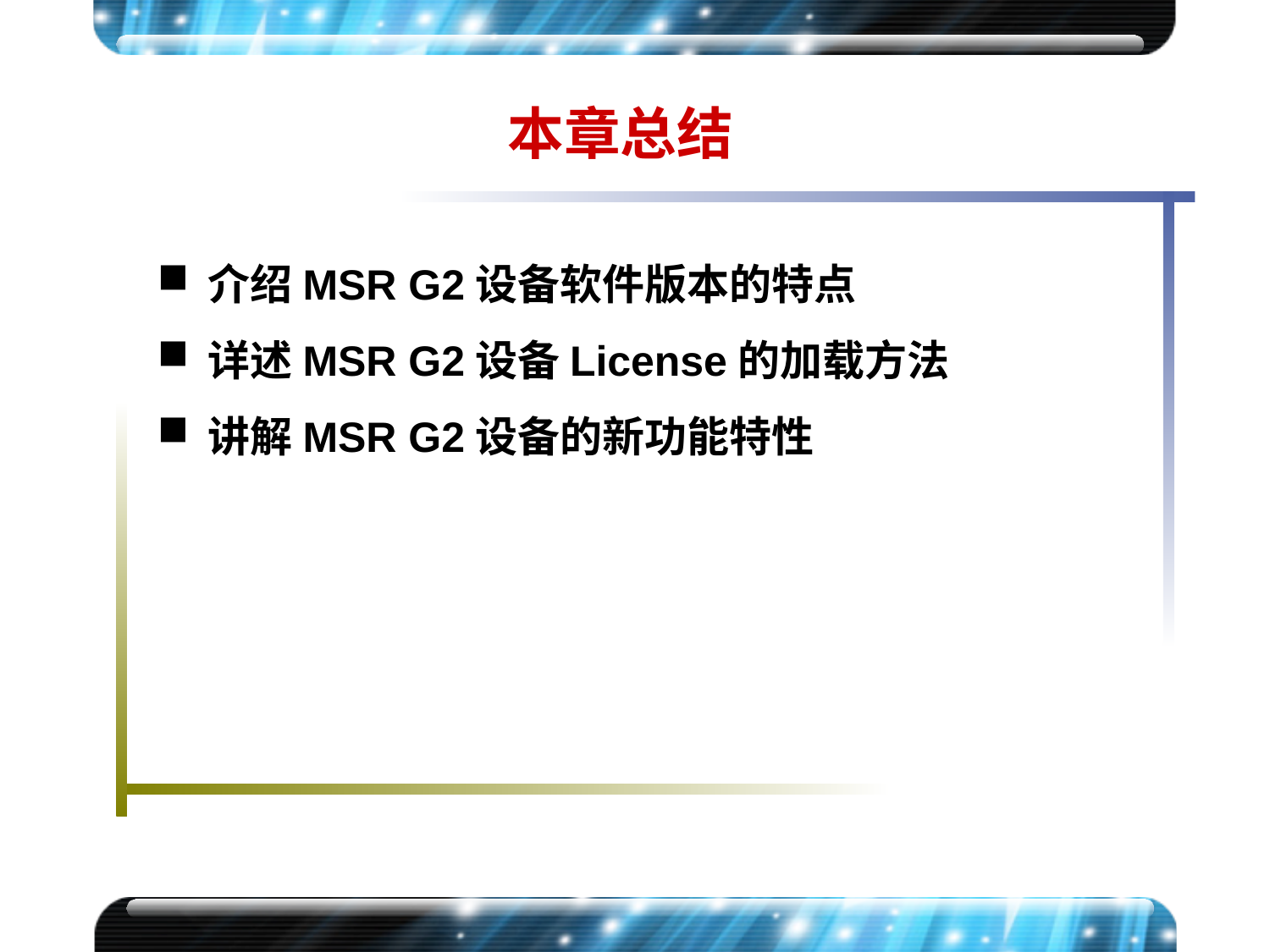

本章总结

介绍MSR G2设备软件版本的特点
详述MSR G2设备License的加载方法
讲解MSR G2设备的新功能特性